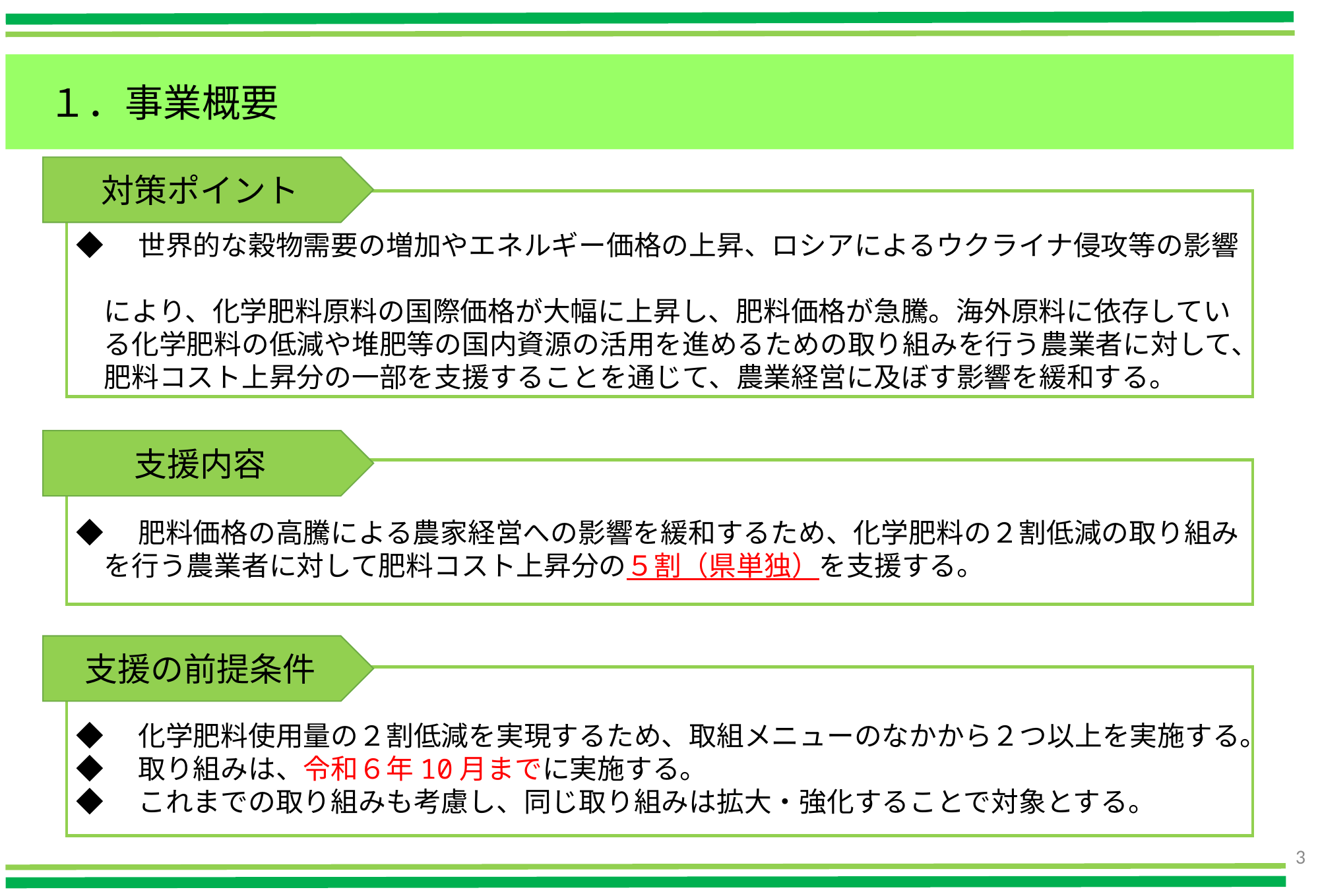

１．事業概要
対策ポイント

◆　世界的な穀物需要の増加やエネルギー価格の上昇、ロシアによるウクライナ侵攻等の影響
　により、化学肥料原料の国際価格が大幅に上昇し、肥料価格が急騰。海外原料に依存してい
　る化学肥料の低減や堆肥等の国内資源の活用を進めるための取り組みを行う農業者に対して、
　肥料コスト上昇分の一部を支援することを通じて、農業経営に及ぼす影響を緩和する。
支援内容

◆　肥料価格の高騰による農家経営への影響を緩和するため、化学肥料の２割低減の取り組み
　を行う農業者に対して肥料コスト上昇分の５割（県単独）を支援する。
支援の前提条件

◆　化学肥料使用量の２割低減を実現するため、取組メニューのなかから２つ以上を実施する。
◆　取り組みは、令和６年10月までに実施する。
◆　これまでの取り組みも考慮し、同じ取り組みは拡大・強化することで対象とする。
3